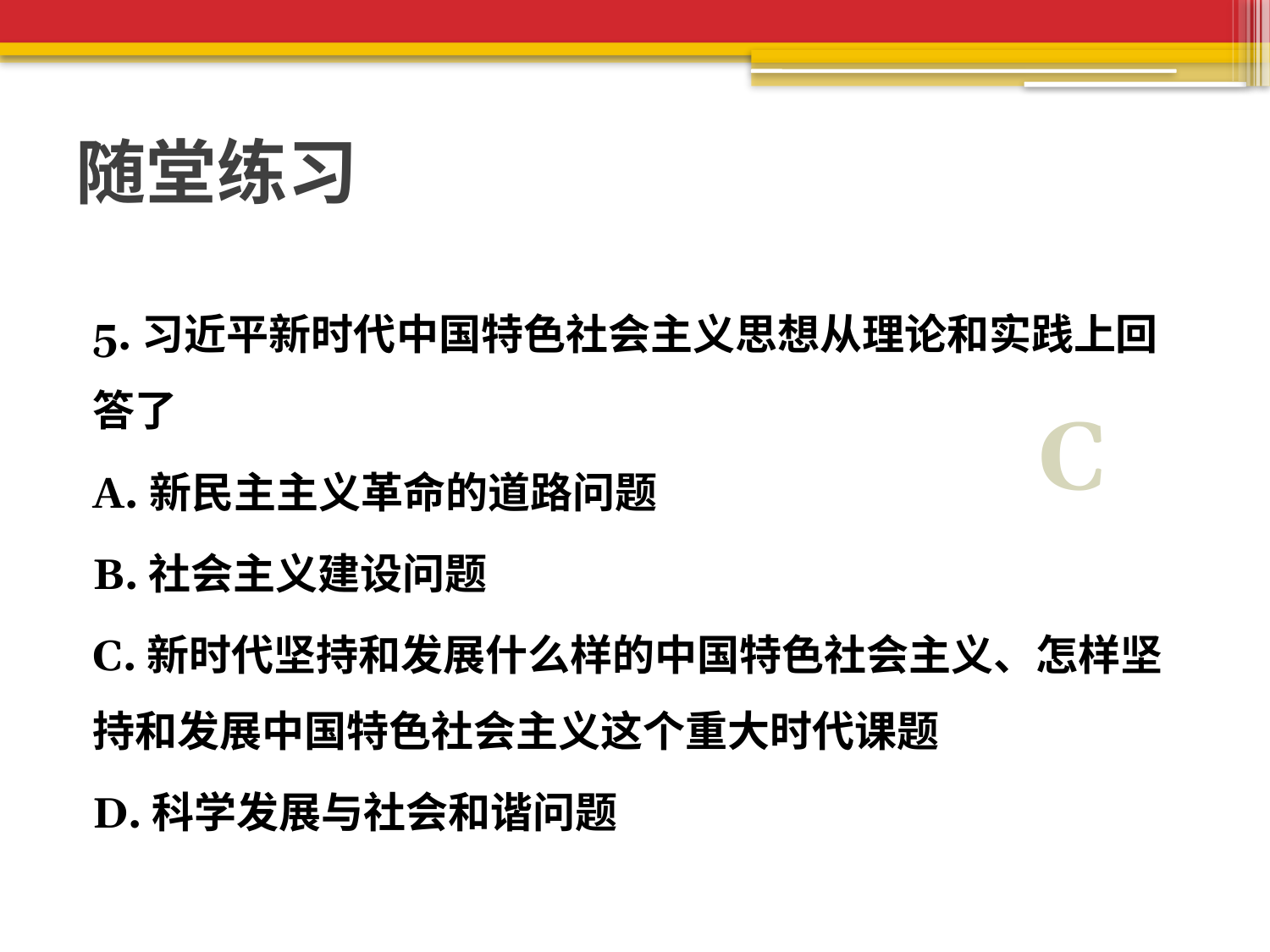

# 随堂练习
5.习近平新时代中国特色社会主义思想从理论和实践上回答了
A.新民主主义革命的道路问题
B.社会主义建设问题
C.新时代坚持和发展什么样的中国特色社会主义、怎样坚持和发展中国特色社会主义这个重大时代课题
D.科学发展与社会和谐问题
C